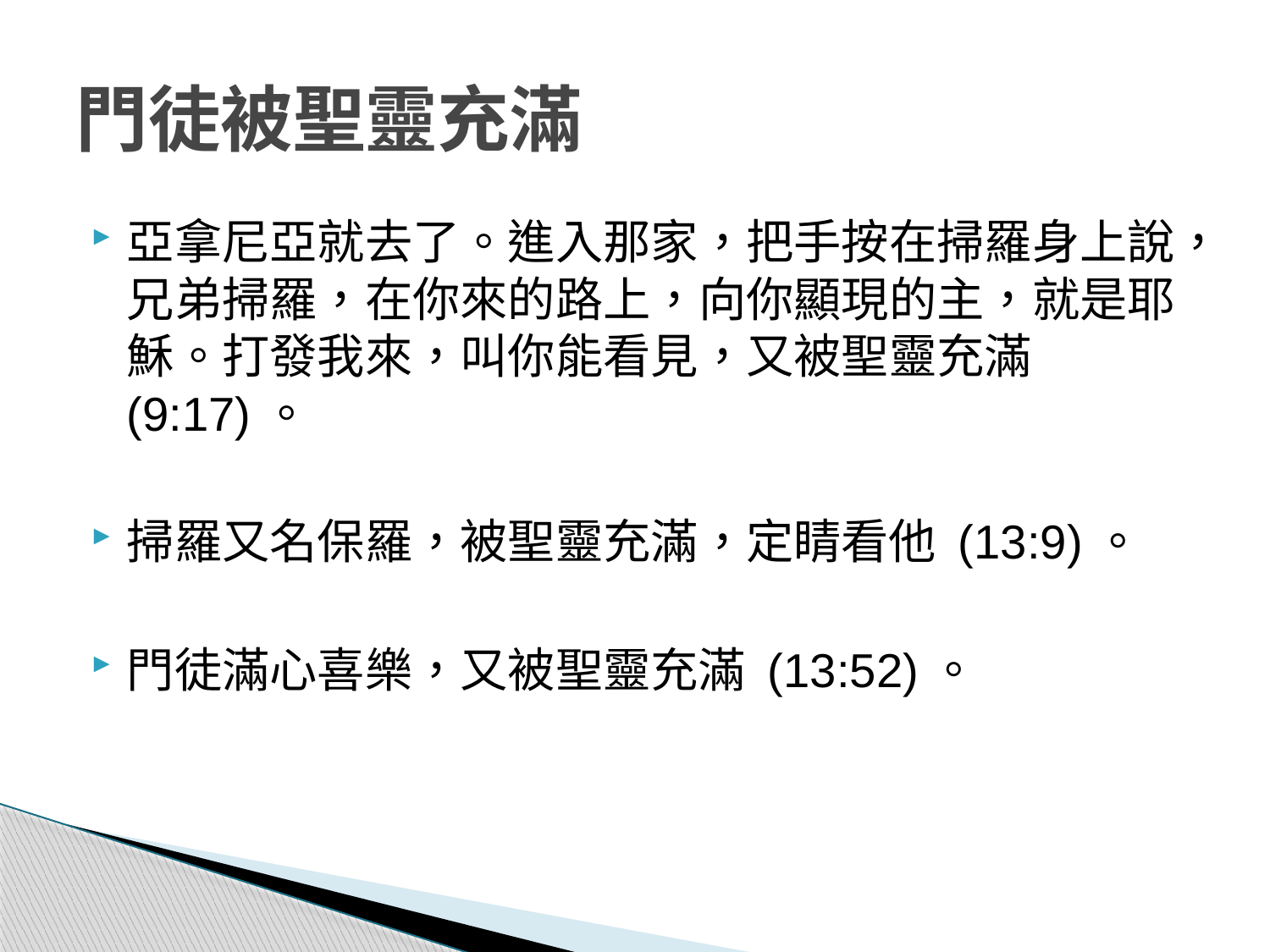

# 門徒被聖靈充滿
亞拿尼亞就去了。進入那家，把手按在掃羅身上說，兄弟掃羅，在你來的路上，向你顯現的主，就是耶穌。打發我來，叫你能看見，又被聖靈充滿 (9:17)。

掃羅又名保羅，被聖靈充滿，定睛看他 (13:9)。

門徒滿心喜樂，又被聖靈充滿 (13:52)。